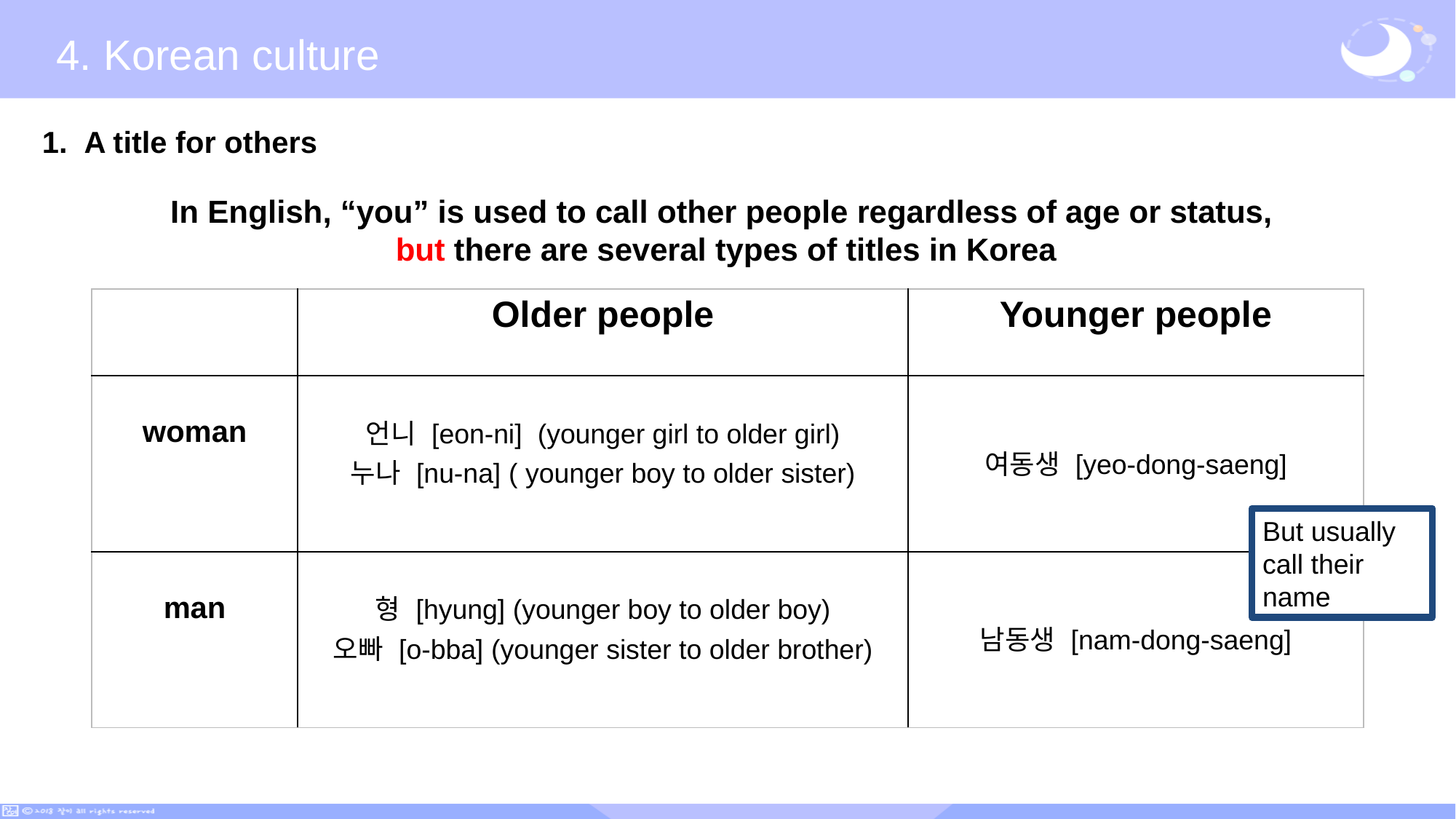

4. Korean culture
1.  A title for others
In English, “you” is used to call other people regardless of age or status,
but there are several types of titles in Korea

|  | Older people | Younger people |
| --- | --- | --- |
| woman | 언니 [eon-ni] (younger girl to older girl) 누나 [nu-na] ( younger boy to older sister) | 여동생 [yeo-dong-saeng] |
| man | 형 [hyung] (younger boy to older boy) 오빠 [o-bba] (younger sister to older brother) | 남동생 [nam-dong-saeng] |
But usually call their name